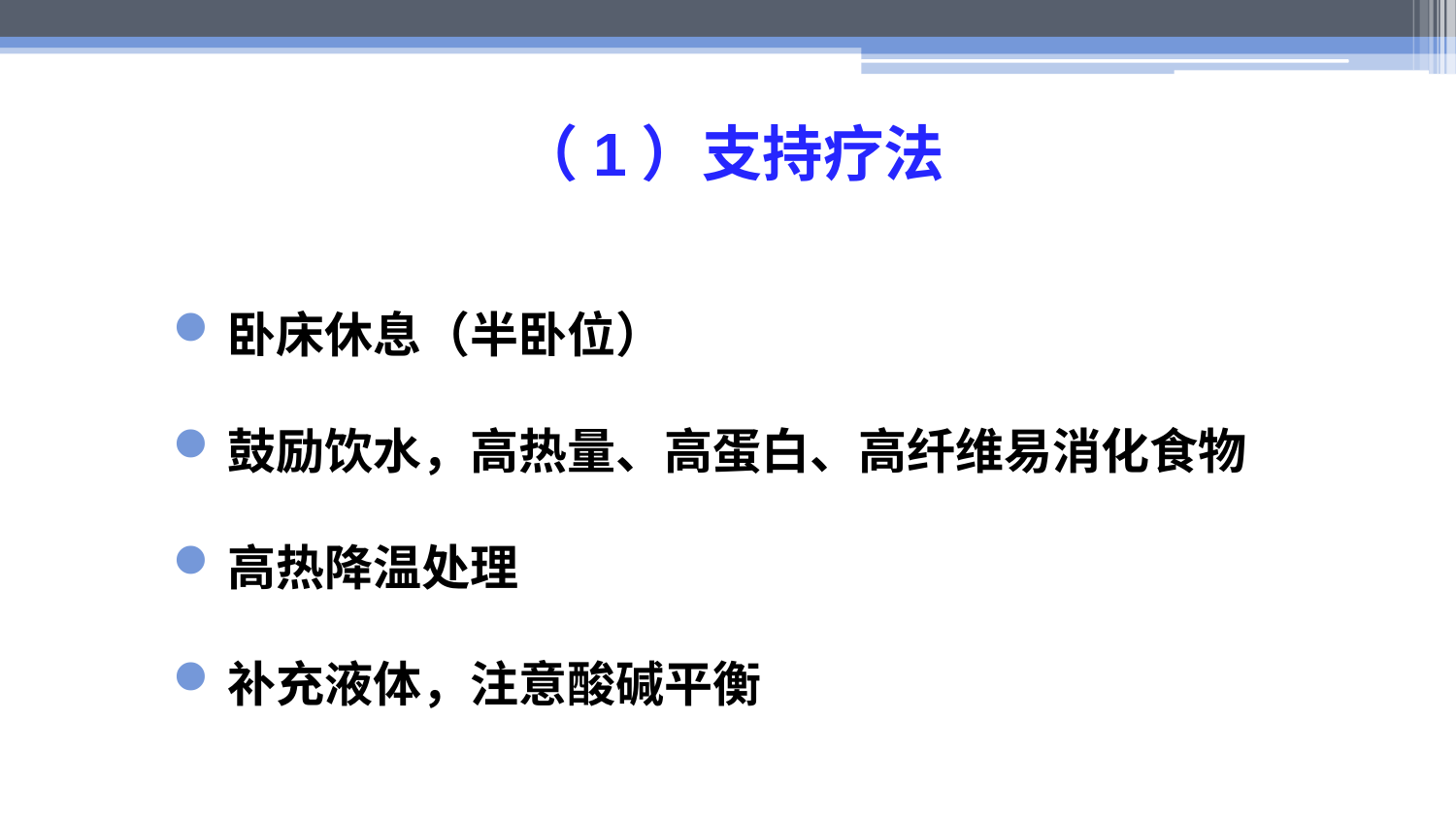

# （1）支持疗法
卧床休息（半卧位）
鼓励饮水，高热量、高蛋白、高纤维易消化食物
高热降温处理
补充液体，注意酸碱平衡